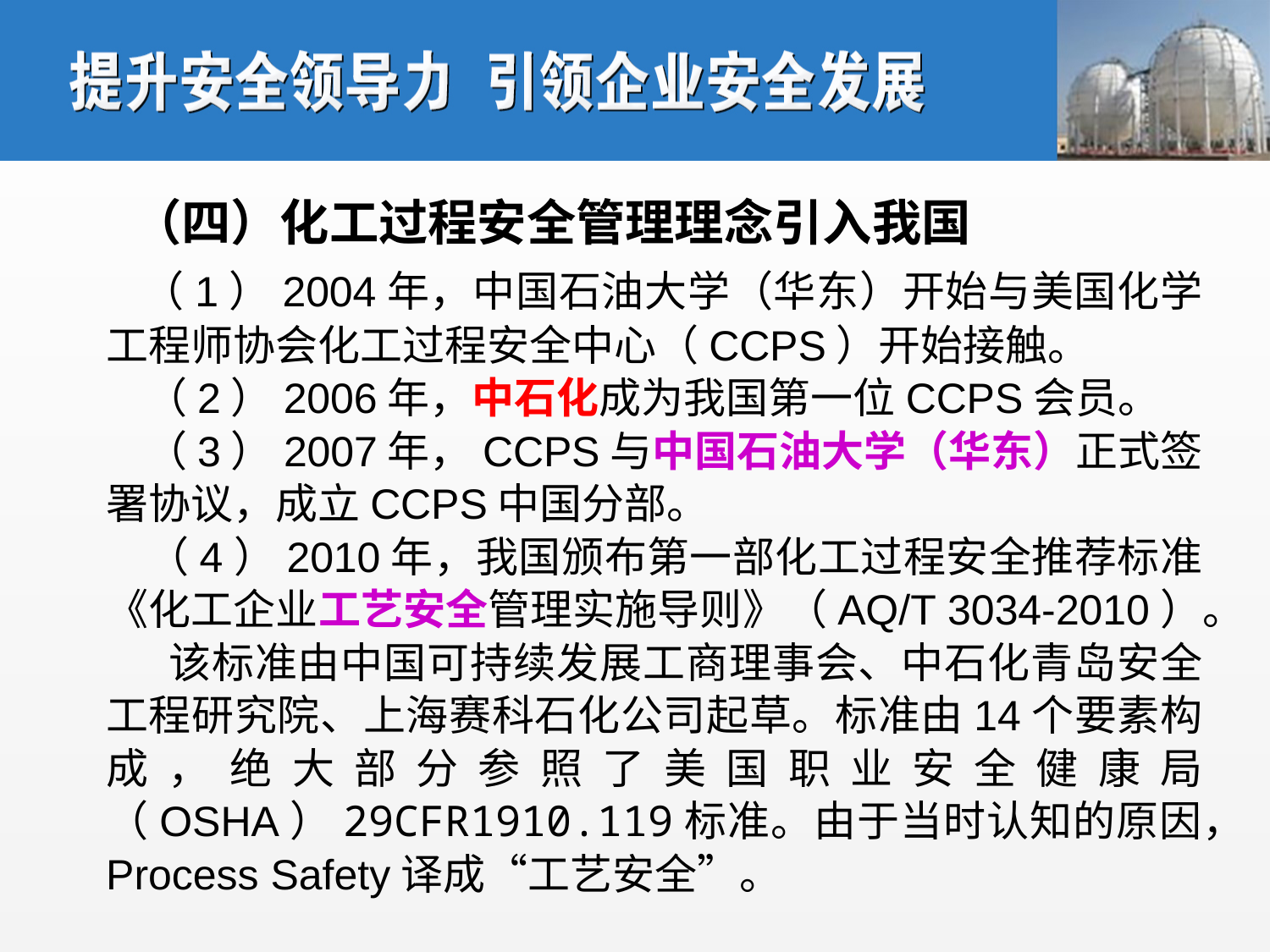

（四）化工过程安全管理理念引入我国
  （1）2004年，中国石油大学（华东）开始与美国化学工程师协会化工过程安全中心（CCPS）开始接触。
   （2）2006年，中石化成为我国第一位CCPS会员。
   （3）2007年，CCPS与中国石油大学（华东）正式签署协议，成立CCPS中国分部。
   （4）2010年，我国颁布第一部化工过程安全推荐标准《化工企业工艺安全管理实施导则》（AQ/T 3034-2010）。
     该标准由中国可持续发展工商理事会、中石化青岛安全工程研究院、上海赛科石化公司起草。标准由14个要素构成，绝大部分参照了美国职业安全健康局（OSHA）29CFR1910.119标准。由于当时认知的原因，Process Safety译成“工艺安全”。